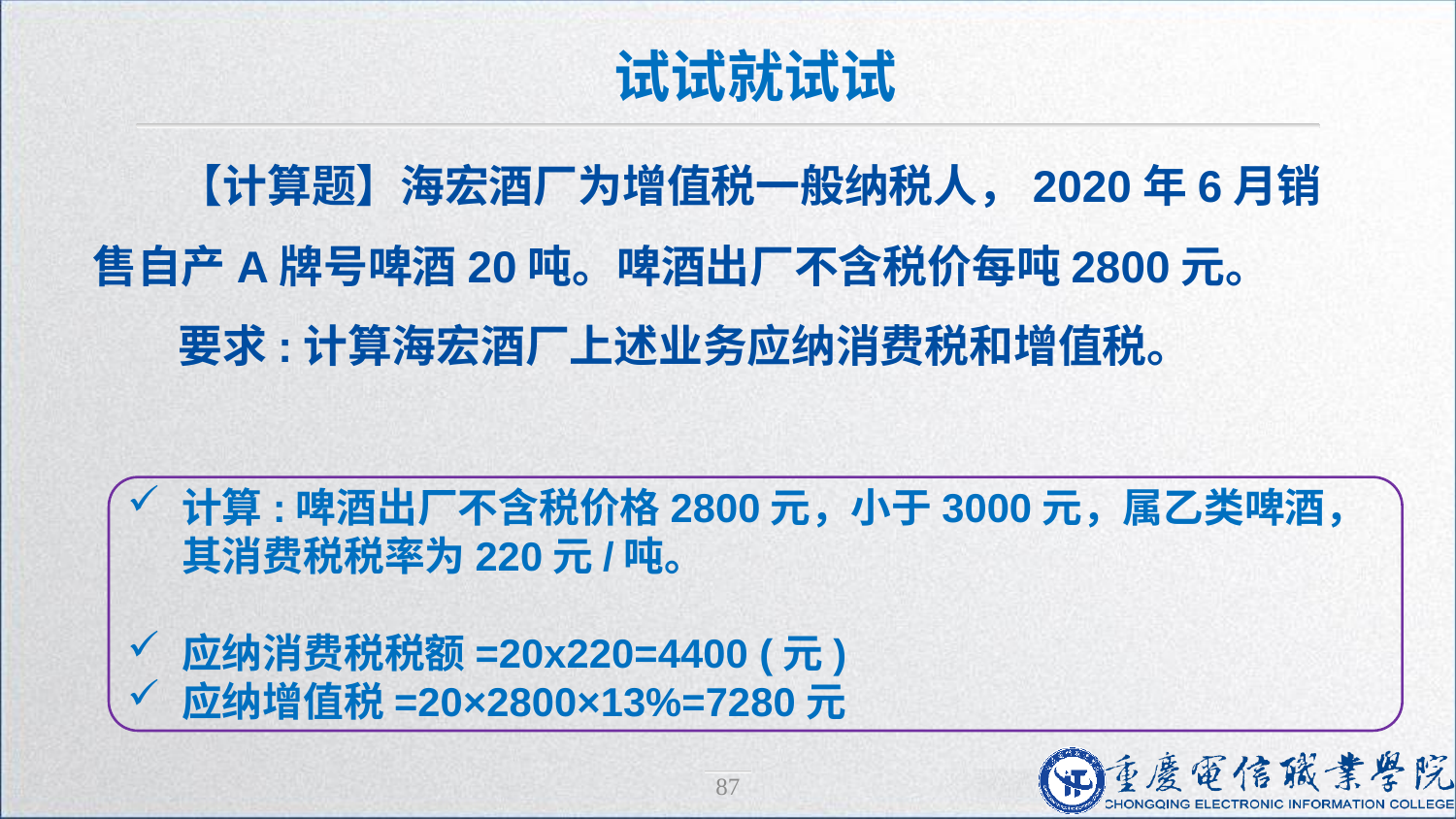

试试就试试
【计算题】海宏酒厂为增值税一般纳税人，2020年6月销售自产A牌号啤酒20吨。啤酒出厂不含税价每吨2800元。
要求:计算海宏酒厂上述业务应纳消费税和增值税。

计算:啤酒出厂不含税价格2800元，小于3000元，属乙类啤酒，其消费税税率为220元/吨。

应纳消费税税额=20x220=4400 (元)
应纳增值税=20×2800×13%=7280元
87